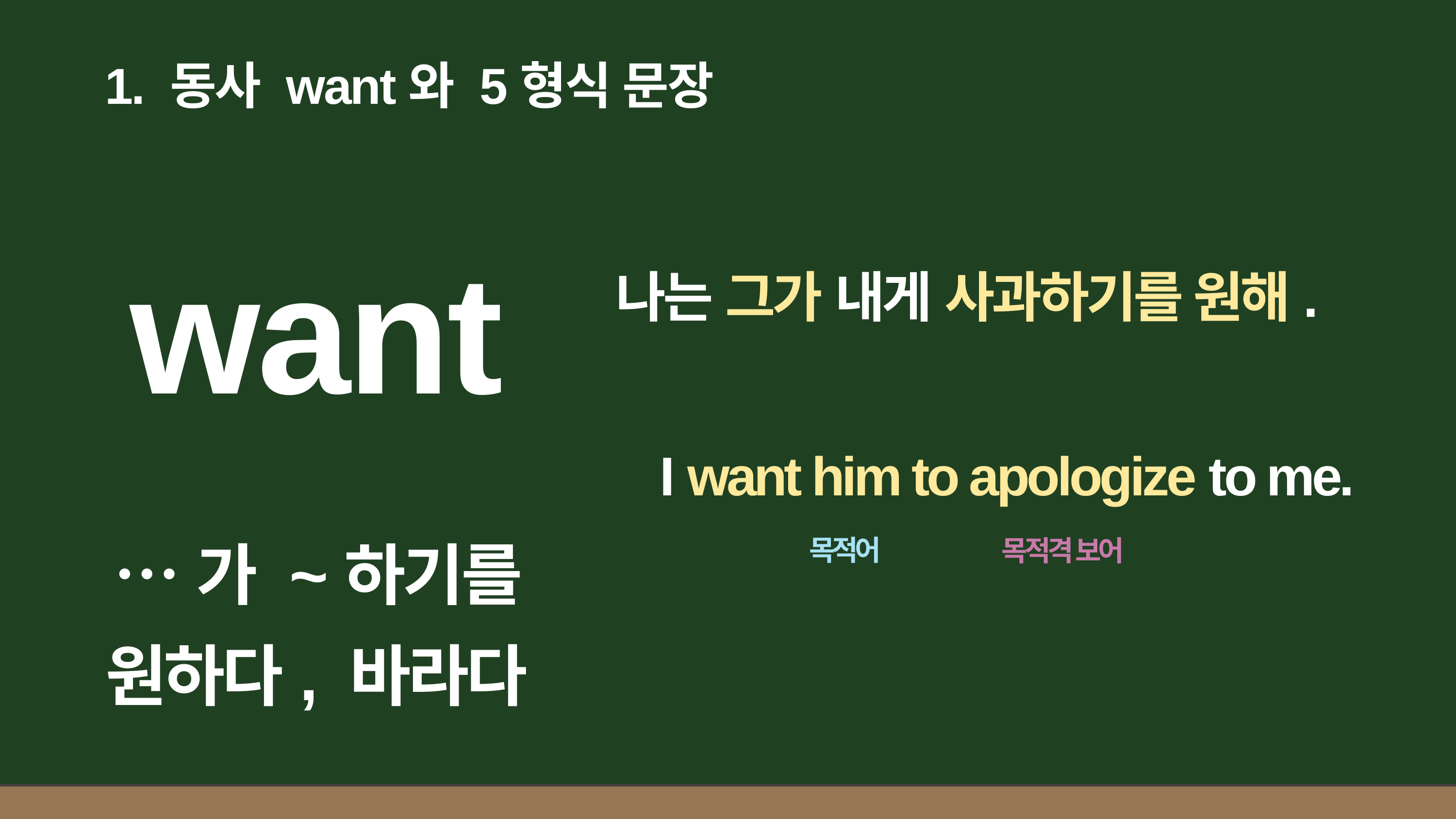

1. 동사 want와 5형식 문장

나는 그가 내게 사과하기를 원해.
want
I want him to apologize to me.

목적어
목적격 보어
…가 ~하기를 원하다, 바라다